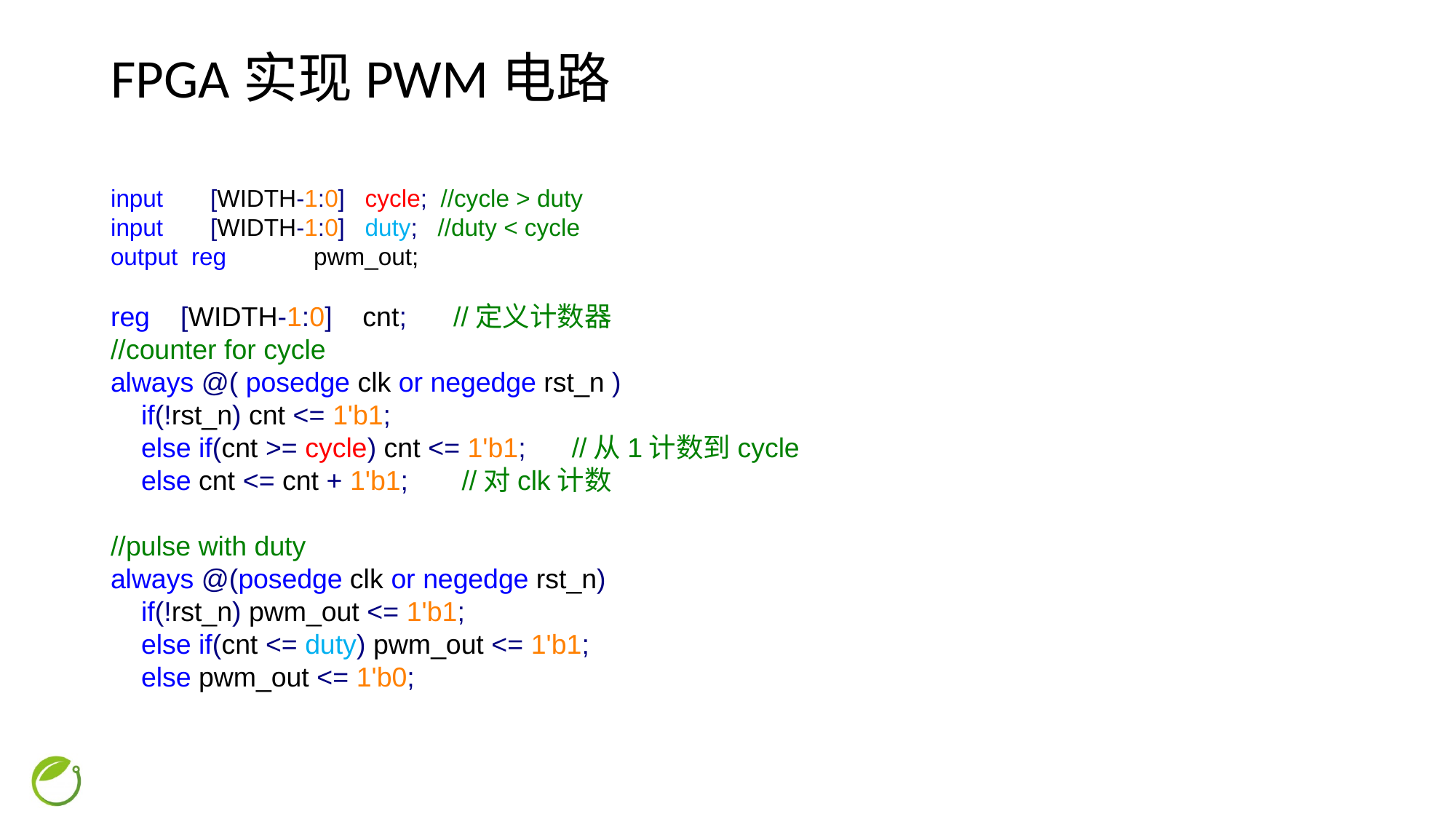

# FPGA实现PWM电路
input       [WIDTH-1:0]   cycle;  //cycle > duty
input       [WIDTH-1:0]   duty;   //duty < cycle
output  reg             pwm_out;

reg    [WIDTH-1:0]    cnt;	  //定义计数器
//counter for cycle
always @( posedge clk or negedge rst_n )
    if(!rst_n) cnt <= 1'b1;
    else if(cnt >= cycle) cnt <= 1'b1;      //从1计数到cycle
    else cnt <= cnt + 1'b1;       //对clk计数

//pulse with duty
always @(posedge clk or negedge rst_n)
    if(!rst_n) pwm_out <= 1'b1;
    else if(cnt <= duty) pwm_out <= 1'b1;
    else pwm_out <= 1'b0;